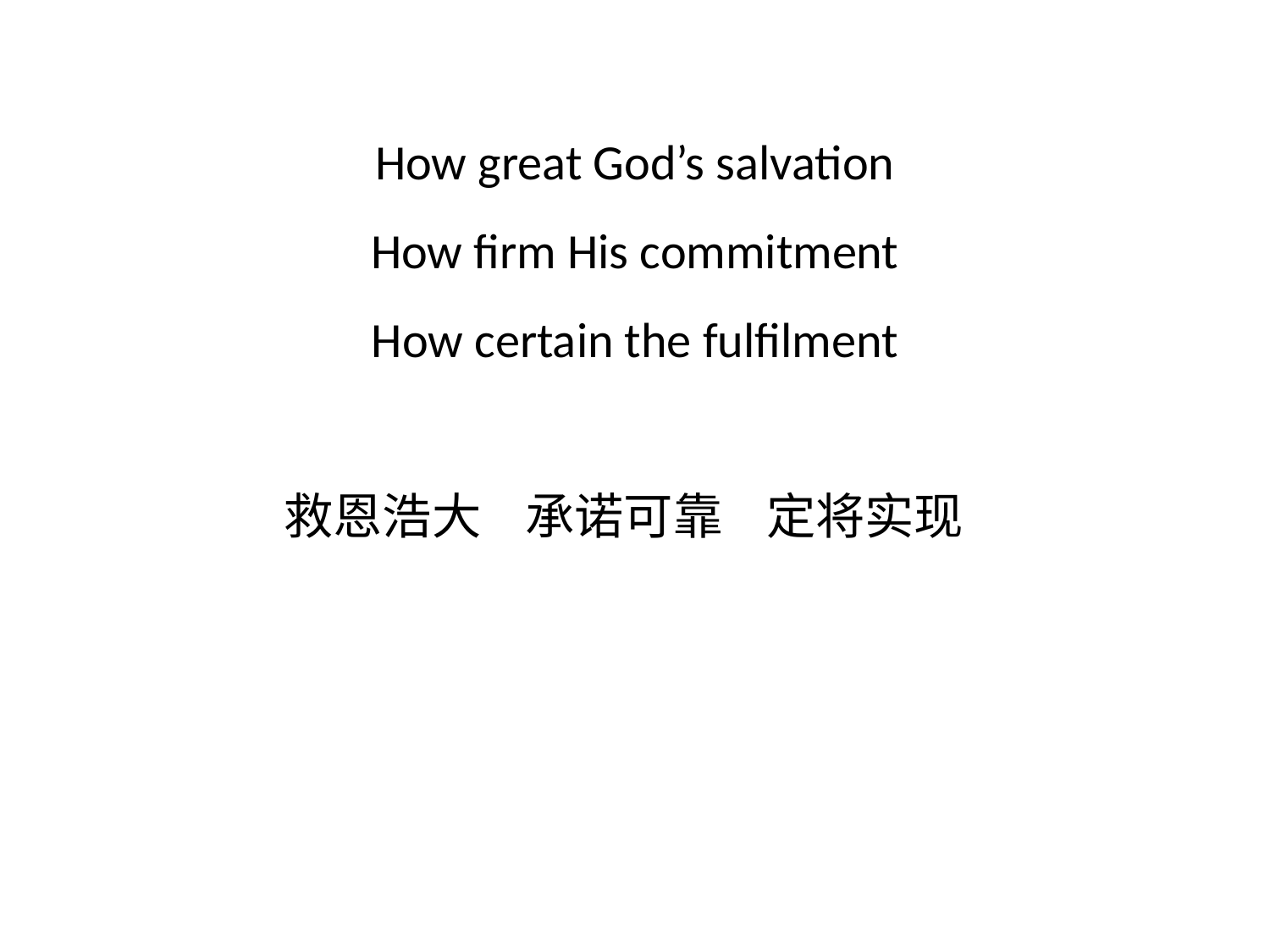

# How great God’s salvation How firm His commitment How certain the fulfilment 救恩浩大    承诺可靠    定将实现